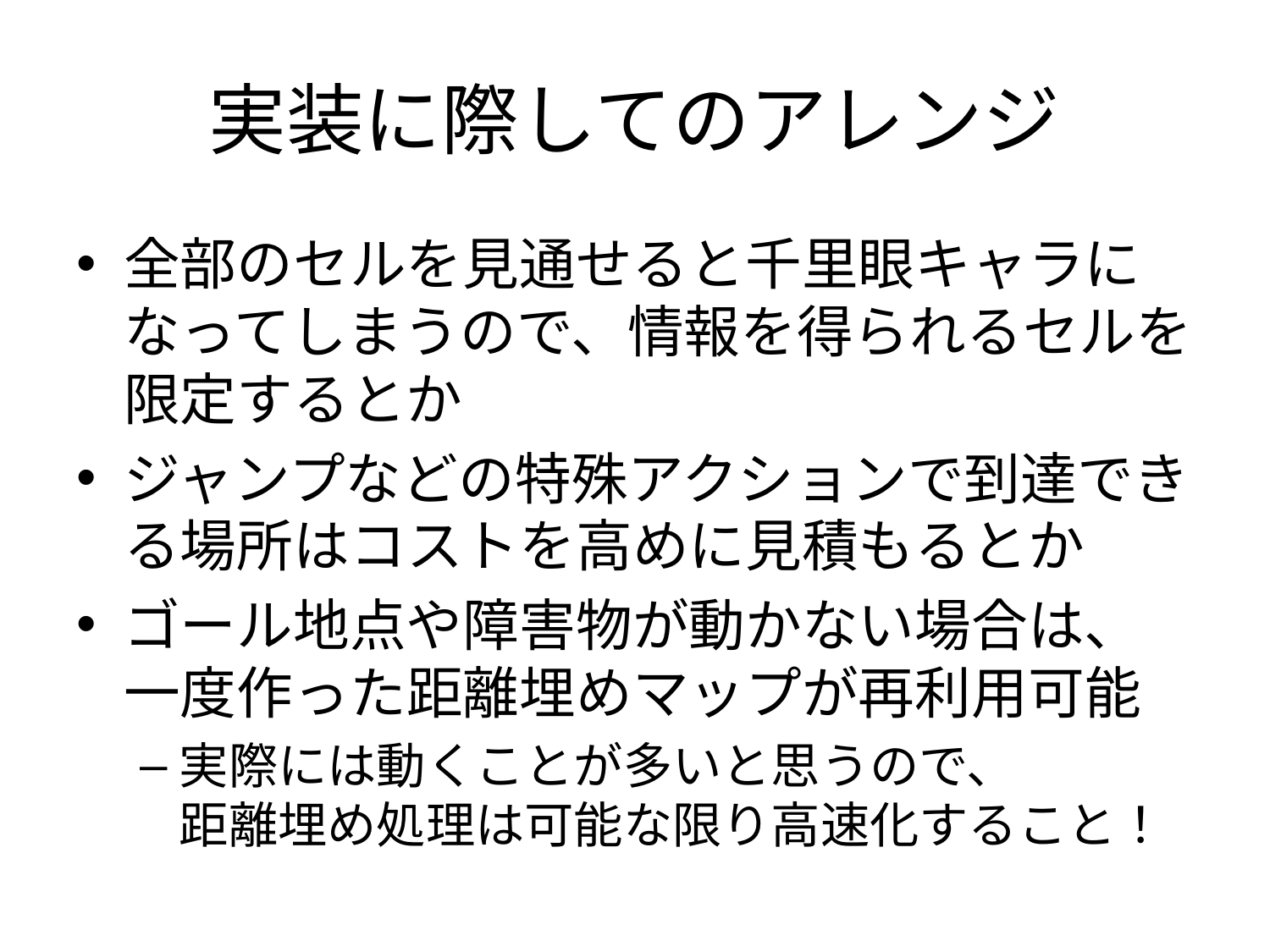

# 実装に際してのアレンジ
全部のセルを見通せると千里眼キャラになってしまうので、情報を得られるセルを限定するとか
ジャンプなどの特殊アクションで到達できる場所はコストを高めに見積もるとか
ゴール地点や障害物が動かない場合は、一度作った距離埋めマップが再利用可能
実際には動くことが多いと思うので、
距離埋め処理は可能な限り高速化すること！